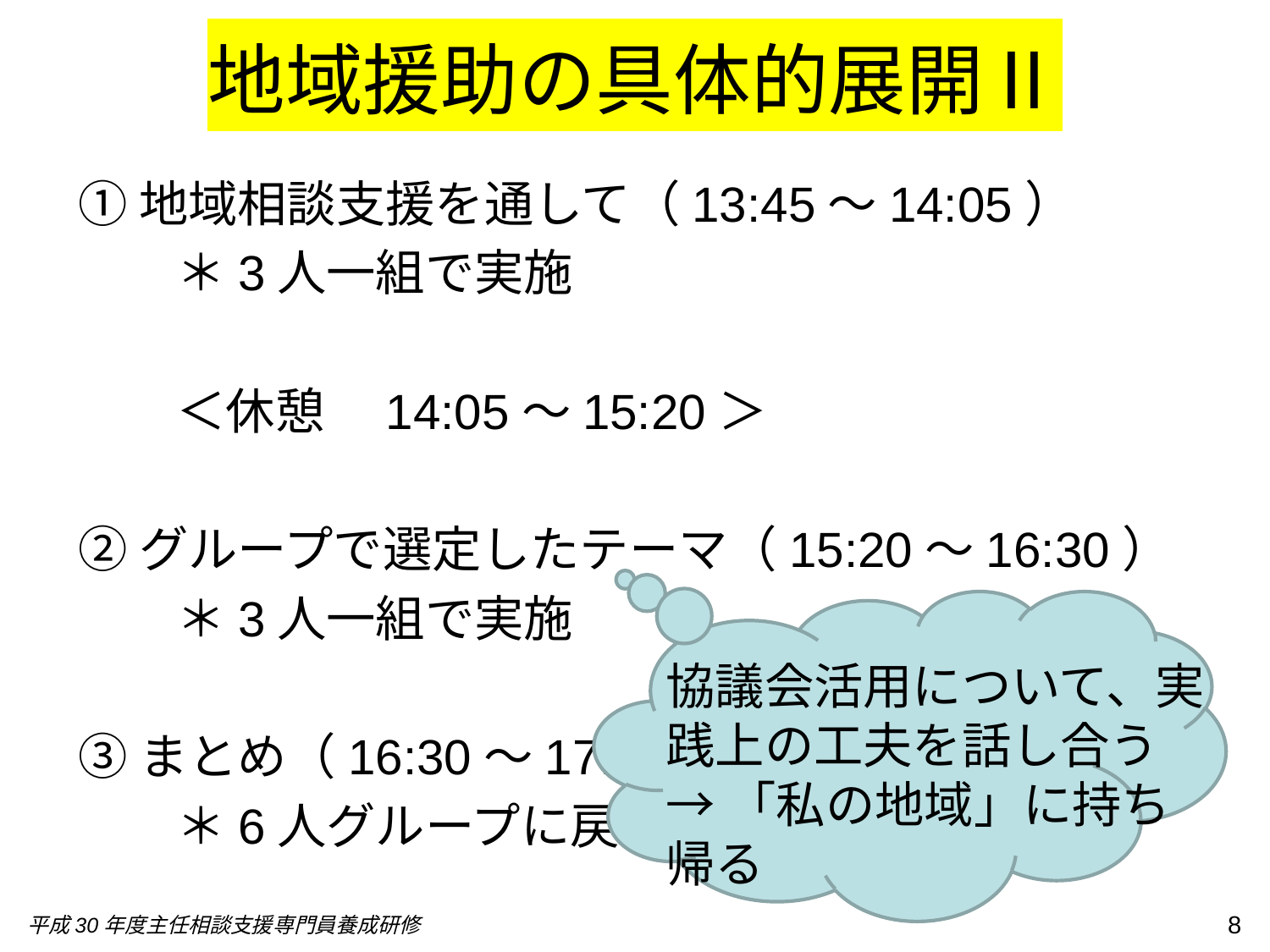

# 地域援助の具体的展開Ⅱ
①地域相談支援を通して（13:45～14:05）
　　＊3人一組で実施

　　＜休憩　14:05～15:20＞

②グループで選定したテーマ（15:20～16:30）
　　＊3人一組で実施

③まとめ（16:30～17:00）
　　＊6人グループに戻る

協議会活用について、実践上の工夫を話し合う
→「私の地域」に持ち帰る
8
平成30年度主任相談支援専門員養成研修